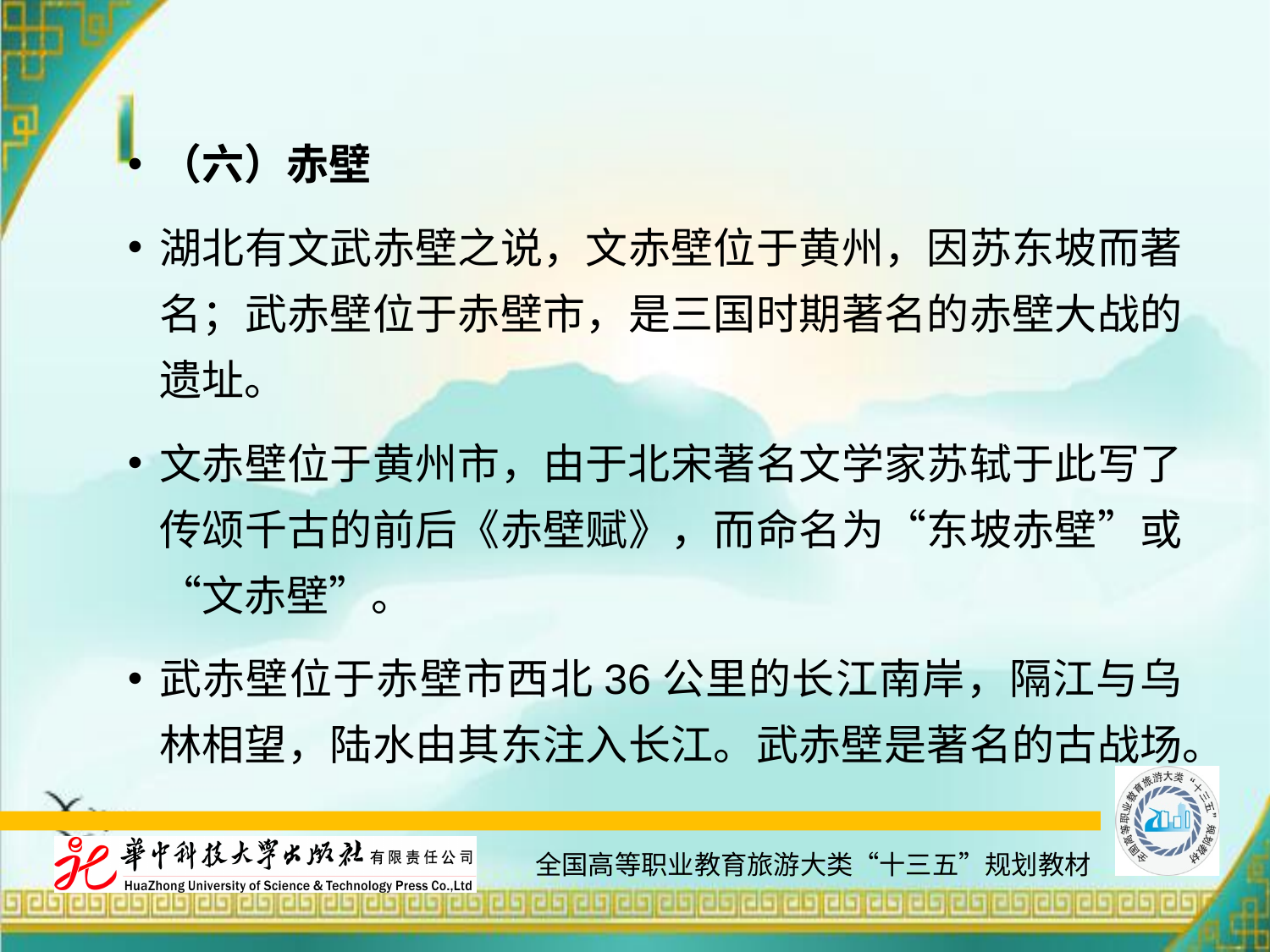

#
（六）赤壁
湖北有文武赤壁之说，文赤壁位于黄州，因苏东坡而著名；武赤壁位于赤壁市，是三国时期著名的赤壁大战的遗址。
文赤壁位于黄州市，由于北宋著名文学家苏轼于此写了传颂千古的前后《赤壁赋》，而命名为“东坡赤壁”或“文赤壁”。
武赤壁位于赤壁市西北36公里的长江南岸，隔江与乌林相望，陆水由其东注入长江。武赤壁是著名的古战场。